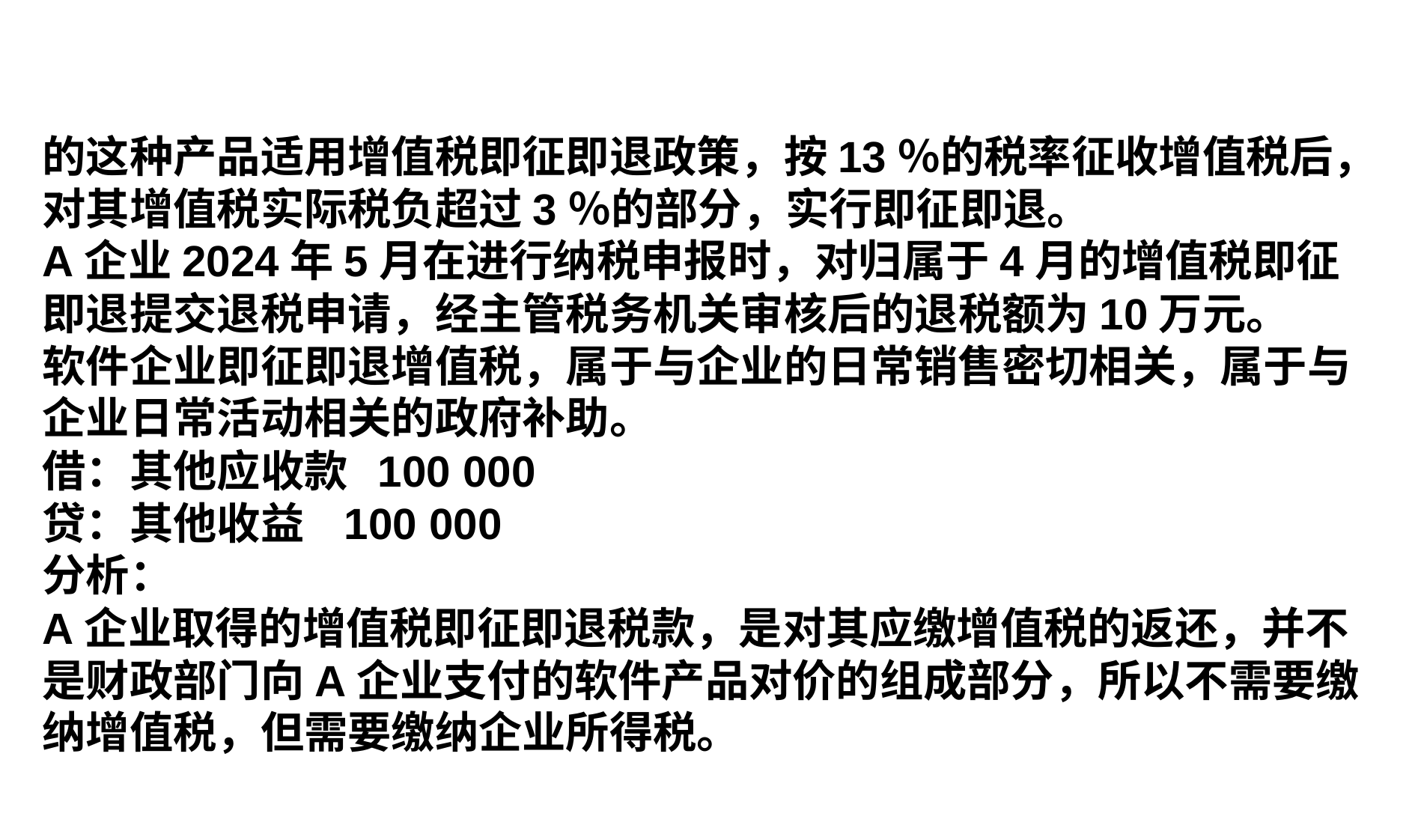

的这种产品适用增值税即征即退政策，按13％的税率征收增值税后，对其增值税实际税负超过3％的部分，实行即征即退。
A企业2024年5月在进行纳税申报时，对归属于4月的增值税即征即退提交退税申请，经主管税务机关审核后的退税额为10万元。
软件企业即征即退增值税，属于与企业的日常销售密切相关，属于与企业日常活动相关的政府补助。
借：其他应收款  100 000
贷：其他收益   100 000
分析：
A企业取得的增值税即征即退税款，是对其应缴增值税的返还，并不是财政部门向A企业支付的软件产品对价的组成部分，所以不需要缴纳增值税，但需要缴纳企业所得税。